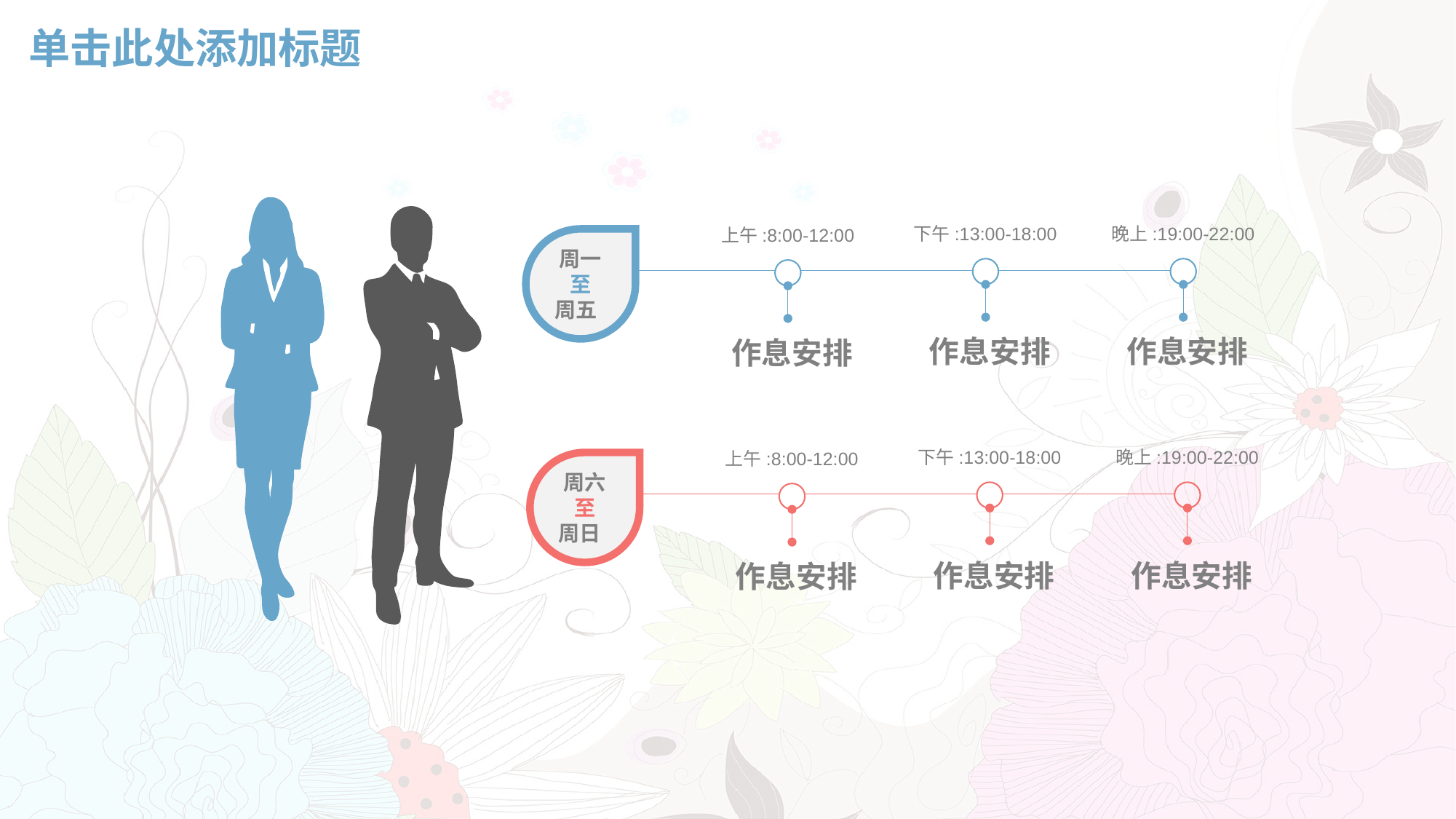

# 单击此处添加标题

下午:13:00-18:00
晚上:19:00-22:00
上午:8:00-12:00
周一至
周五

作息安排
作息安排
作息安排
下午:13:00-18:00
晚上:19:00-22:00
上午:8:00-12:00
周六至
周日

作息安排
作息安排
作息安排